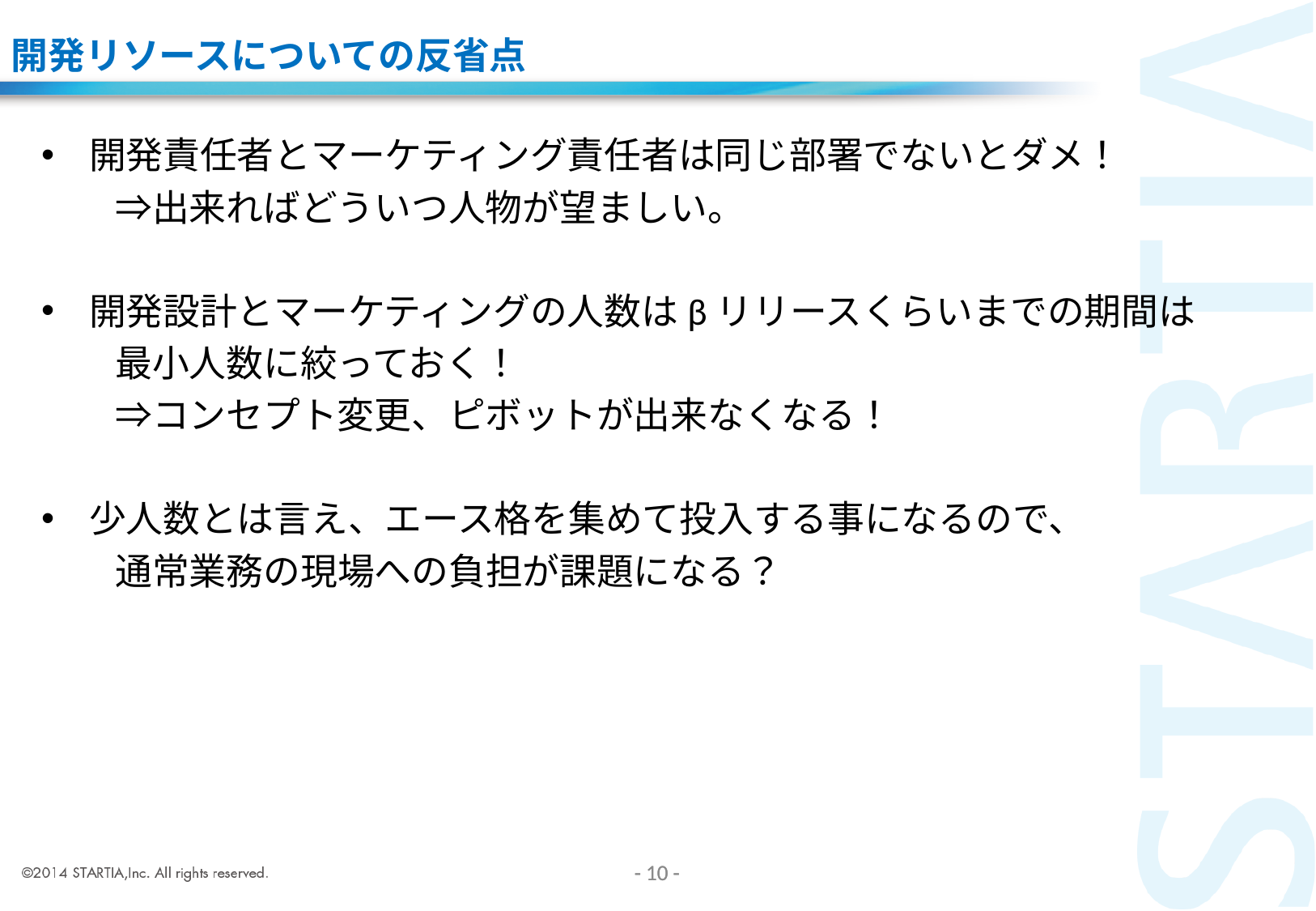

# 開発リソースについての反省点
開発責任者とマーケティング責任者は同じ部署でないとダメ！
　　⇒出来ればどういつ人物が望ましい。

開発設計とマーケティングの人数はβリリースくらいまでの期間は
　　最小人数に絞っておく！
　　⇒コンセプト変更、ピボットが出来なくなる！

少人数とは言え、エース格を集めて投入する事になるので、
　　通常業務の現場への負担が課題になる？

- 10 -